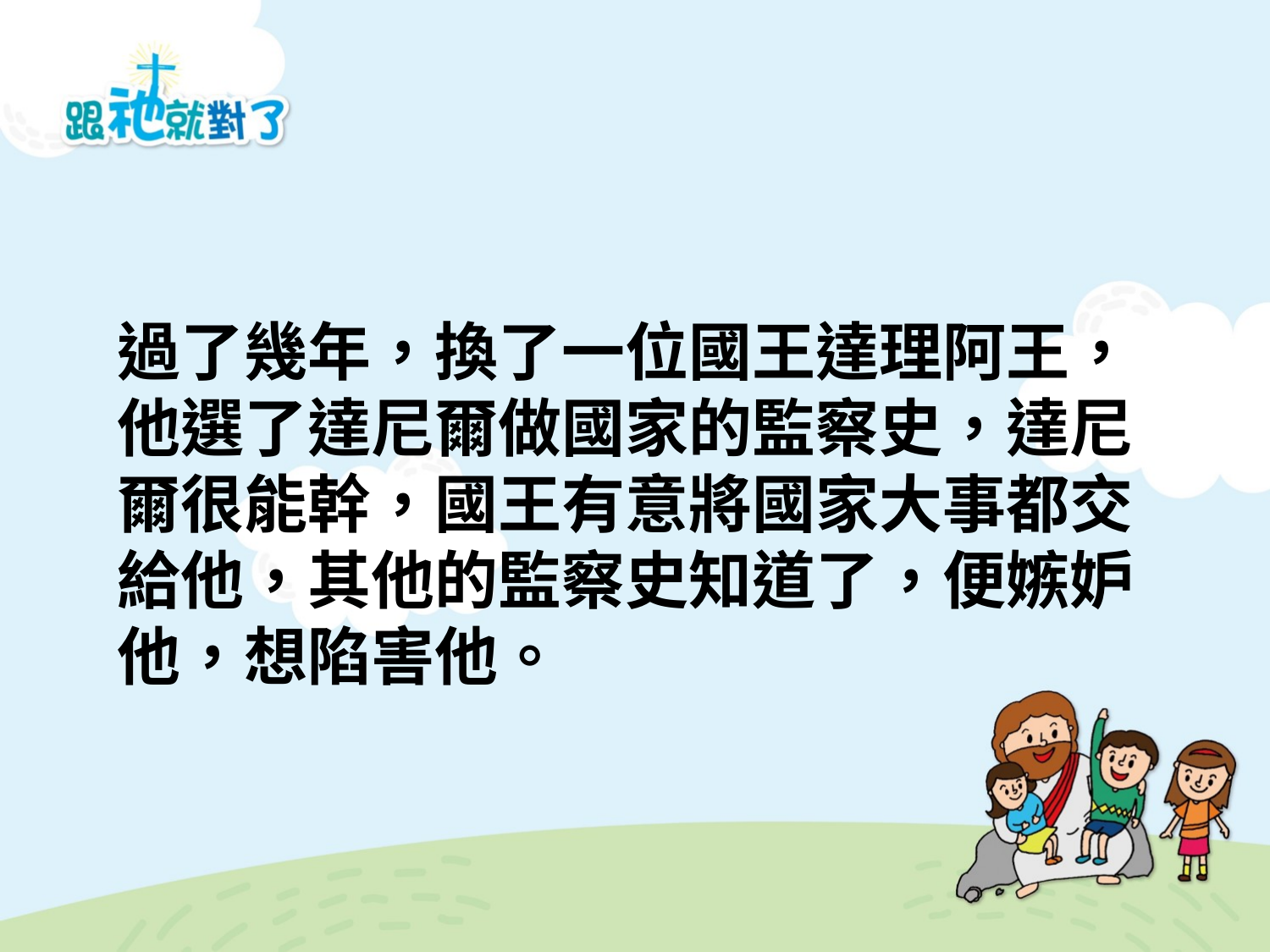

過了幾年，換了一位國王達理阿王，他選了達尼爾做國家的監察史，達尼爾很能幹，國王有意將國家大事都交給他，其他的監察史知道了，便嫉妒他，想陷害他。